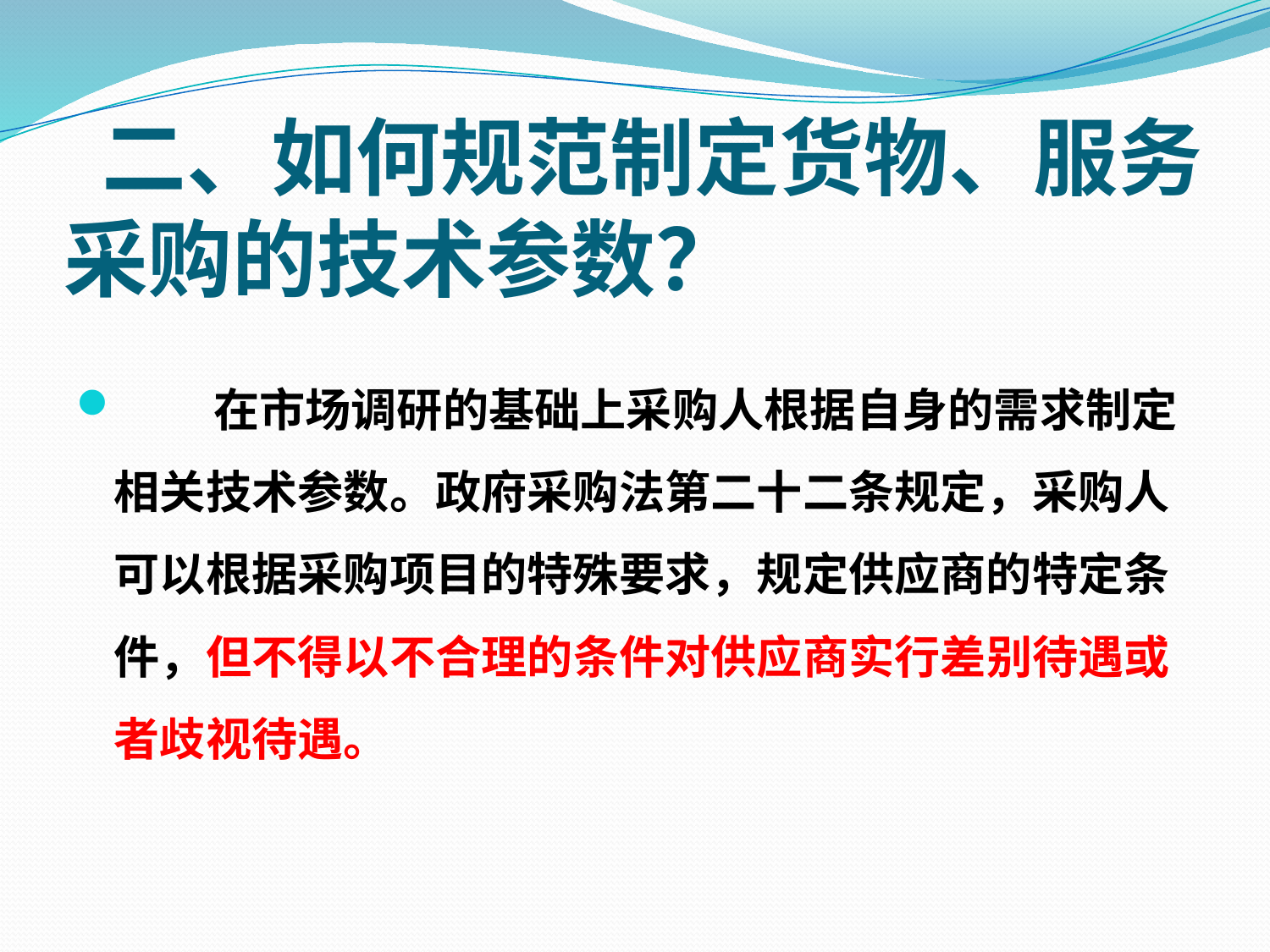

# 二、如何规范制定货物、服务采购的技术参数？
        在市场调研的基础上采购人根据自身的需求制定相关技术参数。政府采购法第二十二条规定，采购人可以根据采购项目的特殊要求，规定供应商的特定条件，但不得以不合理的条件对供应商实行差别待遇或者歧视待遇。